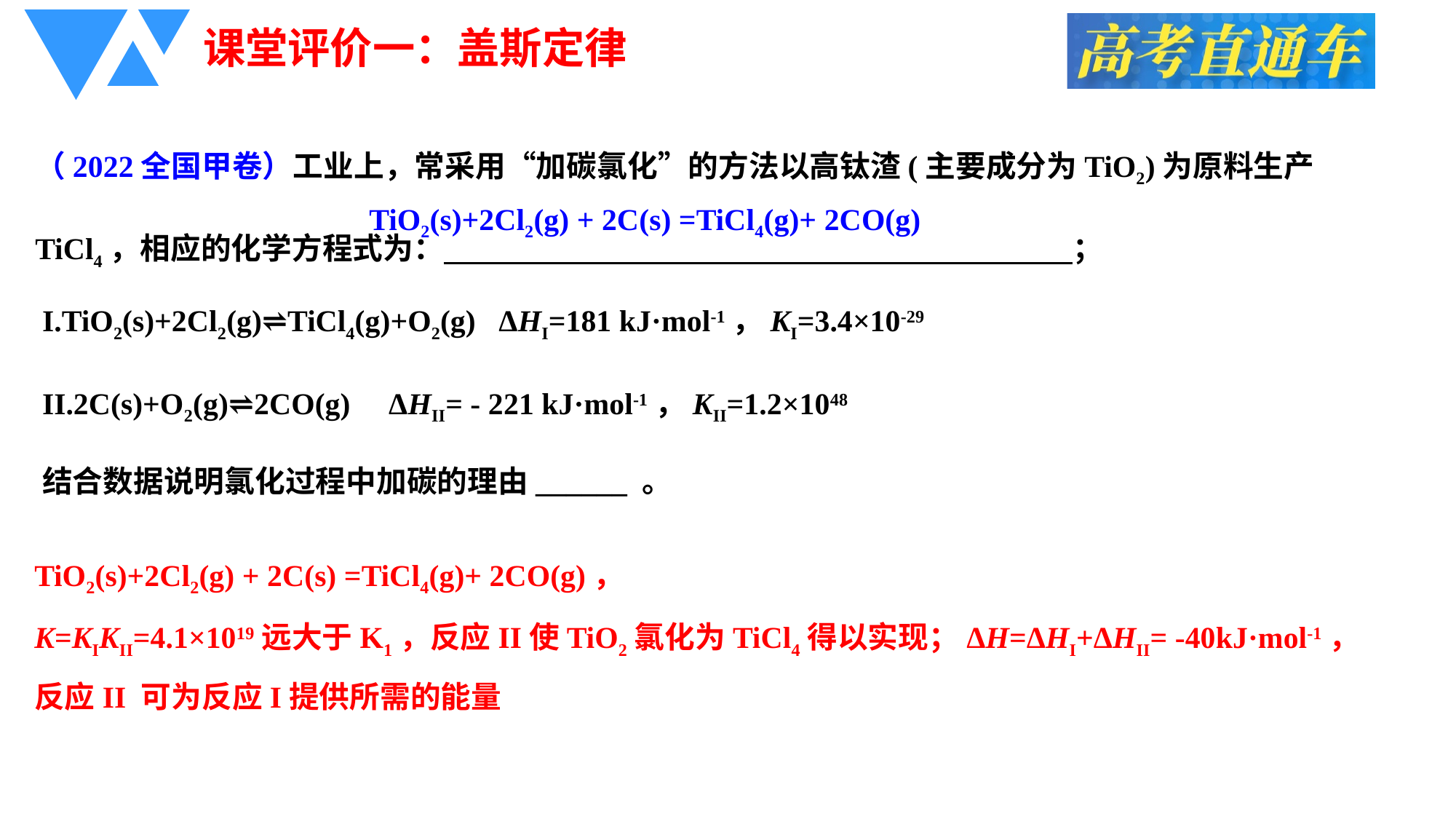

课堂评价一：盖斯定律
（2022全国甲卷）工业上，常采用“加碳氯化”的方法以高钛渣(主要成分为TiO2)为原料生产TiCl4，相应的化学方程式为：                                                                                           ；

TiO2(s)+2Cl2(g) + 2C(s) =TiCl4(g)+ 2CO(g)
I.TiO2(s)+2Cl2(g)⇌TiCl4(g)+O2(g)   ΔHI=181 kJ·mol-1，KI=3.4×10-29
II.2C(s)+O2(g)⇌2CO(g)     ΔHII= - 221 kJ·mol-1，KII=1.2×1048
结合数据说明氯化过程中加碳的理由______ 。
TiO2(s)+2Cl2(g) + 2C(s) =TiCl4(g)+ 2CO(g)，
K=KIKII=4.1×1019远大于K1，反应II使TiO2氯化为TiCl4得以实现；ΔH=ΔHI+ΔHII= -40kJ·mol-1，
反应II 可为反应I提供所需的能量